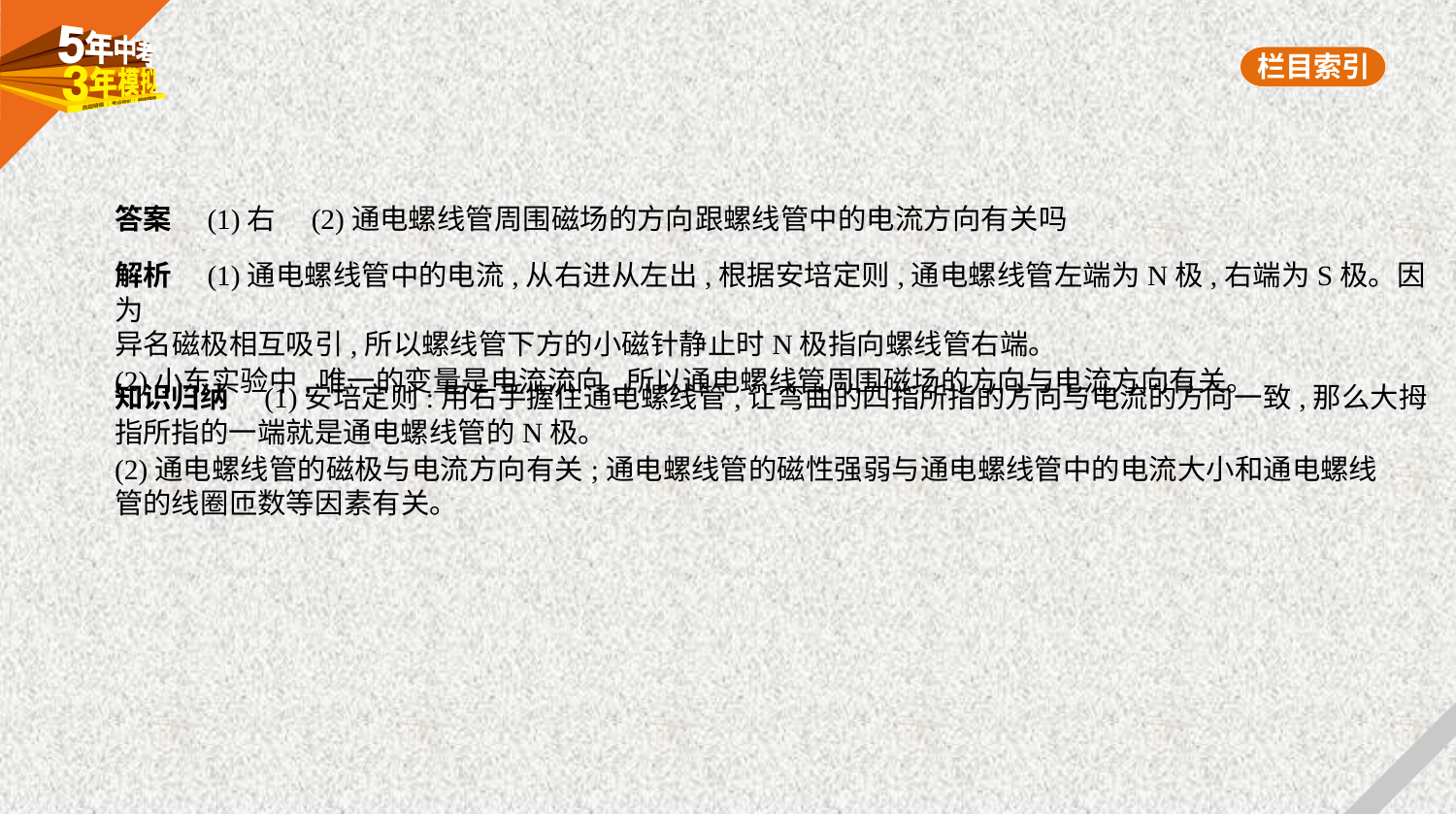

答案　(1)右　(2)通电螺线管周围磁场的方向跟螺线管中的电流方向有关吗
解析　(1)通电螺线管中的电流,从右进从左出,根据安培定则,通电螺线管左端为N极,右端为S极。因为
异名磁极相互吸引,所以螺线管下方的小磁针静止时N极指向螺线管右端。
(2)小东实验中,唯一的变量是电流流向,所以通电螺线管周围磁场的方向与电流方向有关。
知识归纳　(1)安培定则:用右手握住通电螺线管,让弯曲的四指所指的方向与电流的方向一致,那么大拇
指所指的一端就是通电螺线管的N极。
(2)通电螺线管的磁极与电流方向有关;通电螺线管的磁性强弱与通电螺线管中的电流大小和通电螺线
管的线圈匝数等因素有关。